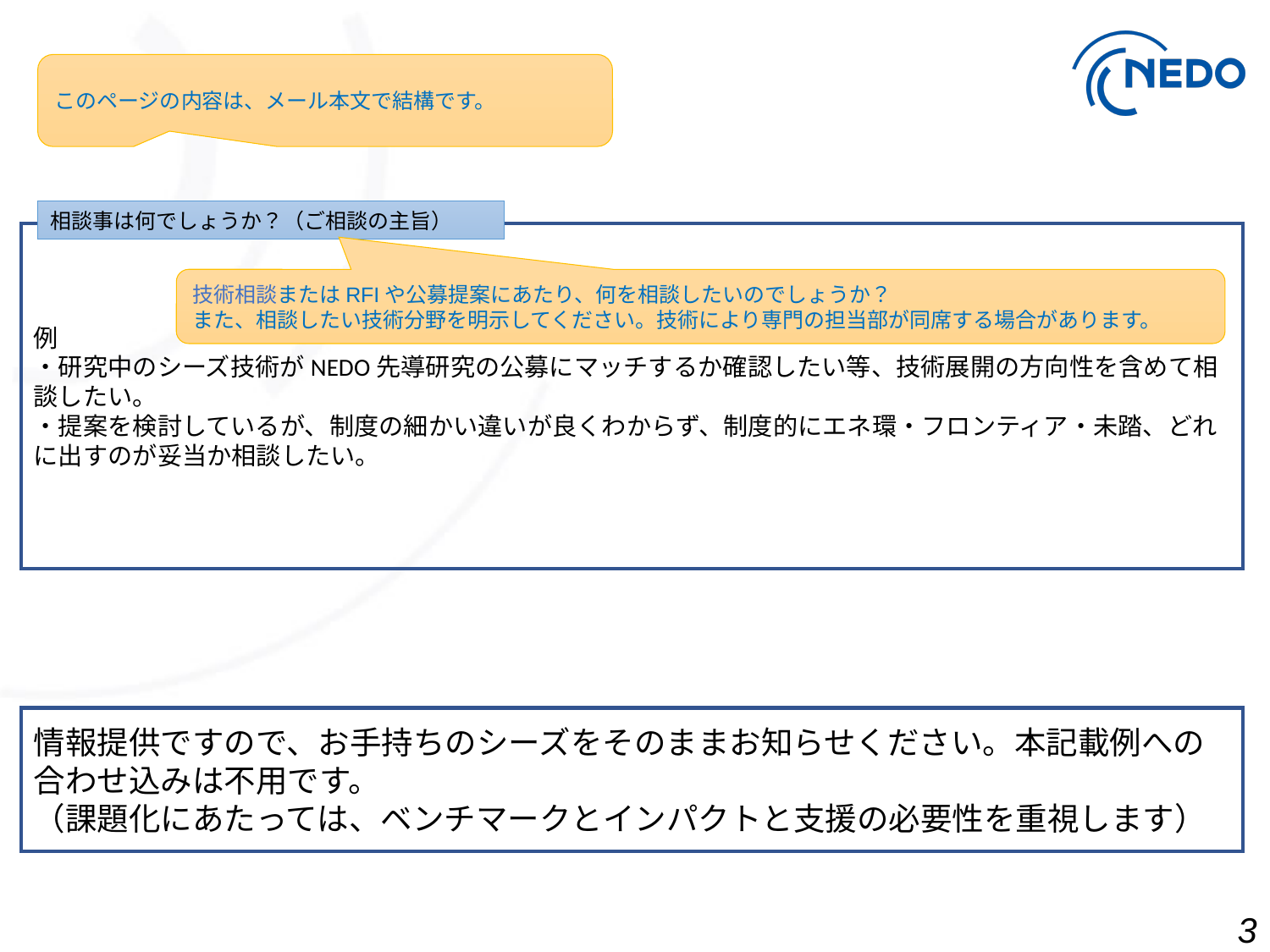

このページの内容は、メール本文で結構です。
相談事は何でしょうか？（ご相談の主旨）
例
・研究中のシーズ技術がNEDO先導研究の公募にマッチするか確認したい等、技術展開の方向性を含めて相談したい。
・提案を検討しているが、制度の細かい違いが良くわからず、制度的にエネ環・フロンティア・未踏、どれに出すのが妥当か相談したい。
技術相談またはRFIや公募提案にあたり、何を相談したいのでしょうか？
また、相談したい技術分野を明示してください。技術により専門の担当部が同席する場合があります。
情報提供ですので、お手持ちのシーズをそのままお知らせください。本記載例への合わせ込みは不用です。
（課題化にあたっては、ベンチマークとインパクトと支援の必要性を重視します）
3